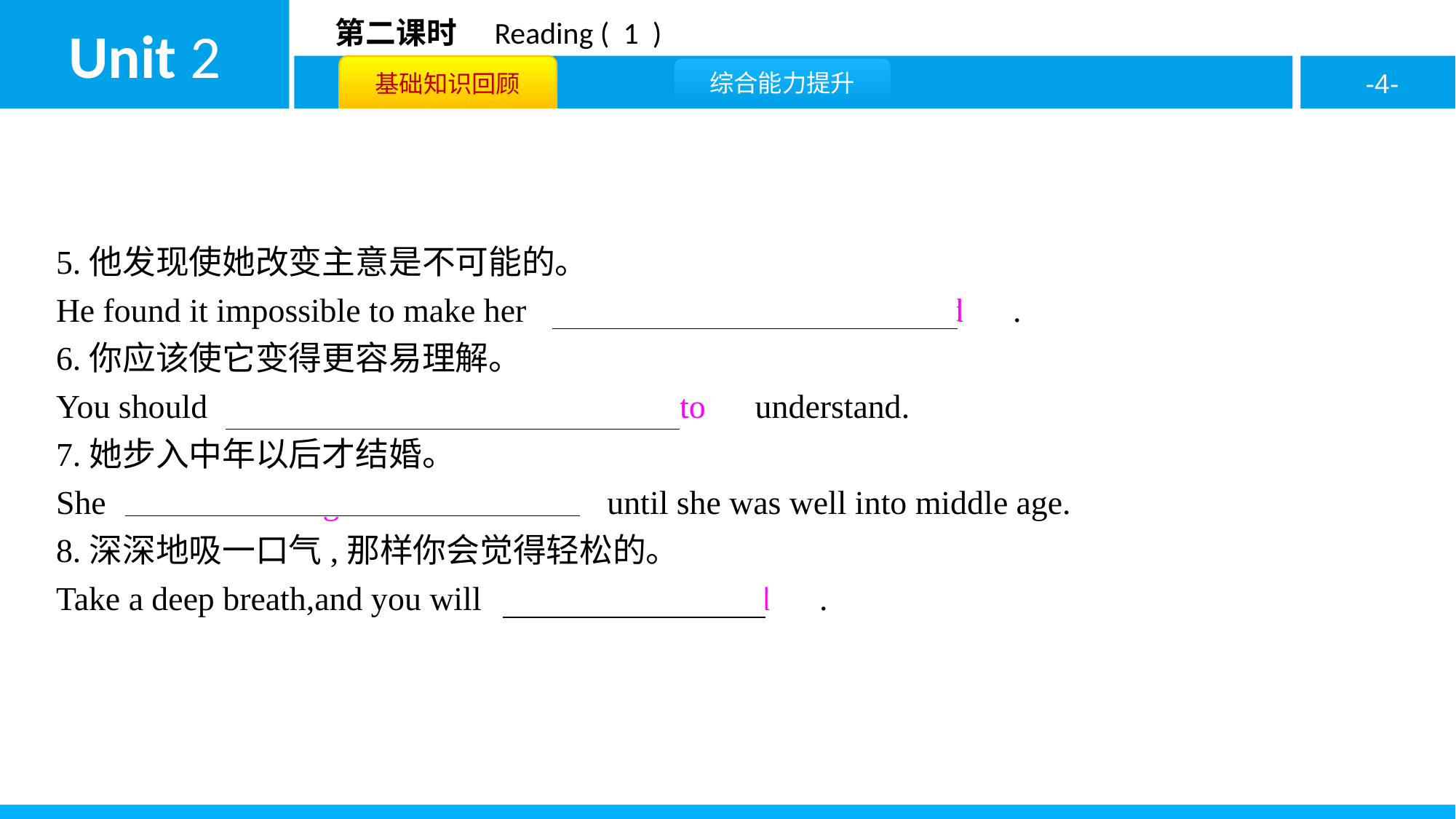

5.他发现使她改变主意是不可能的。
He found it impossible to make her　change　 　her　 　mind　.
6.你应该使它变得更容易理解。
You should　make　 　it　 　easy　 　to　understand.
7.她步入中年以后才结婚。
She　didn’t　 　get　 　married　until she was well into middle age.
8.深深地吸一口气,那样你会觉得轻松的。
Take a deep breath,and you will　feel　 　relaxed　.